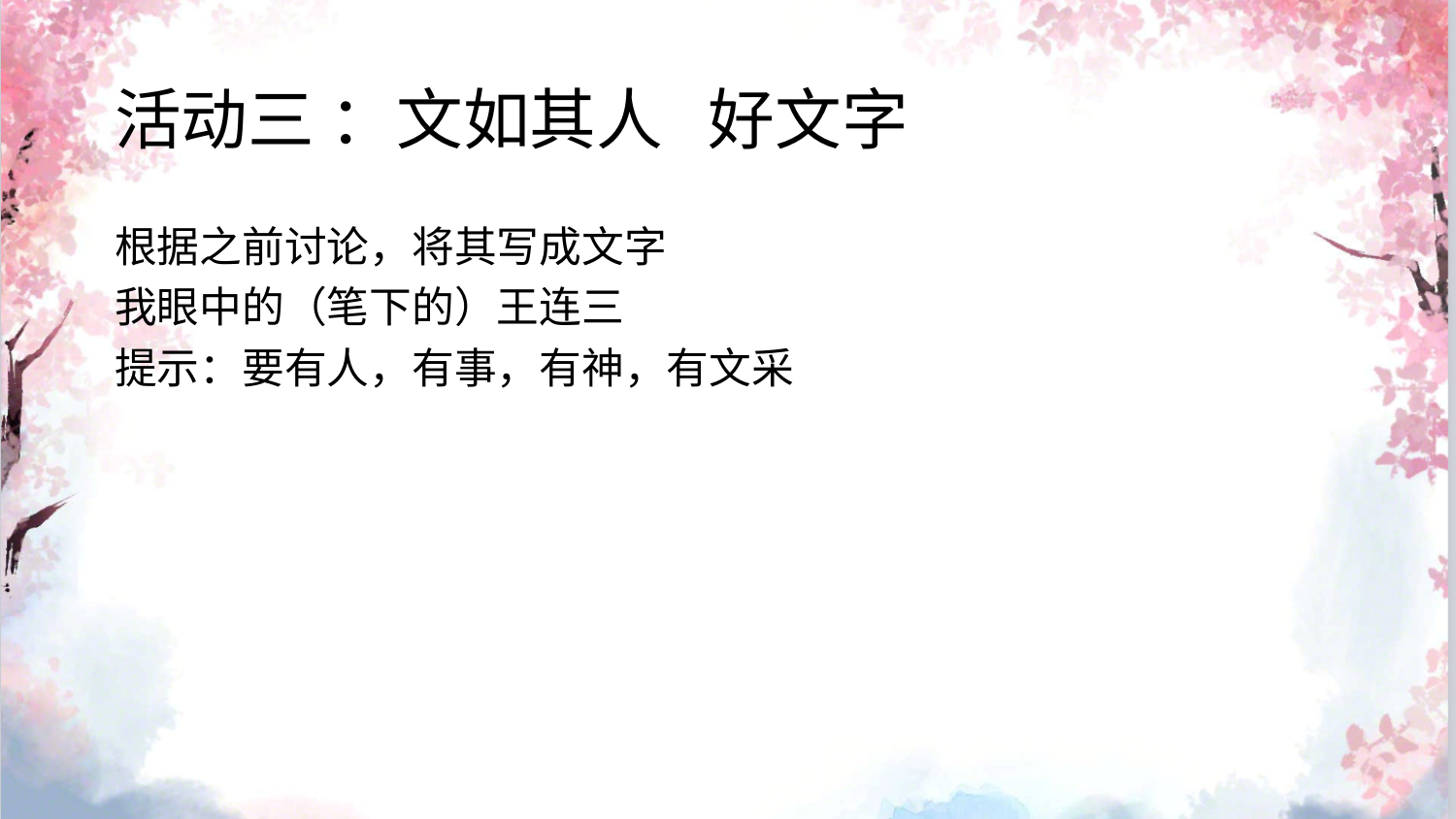

# 活动三 ：文如其人   好文字
根据之前讨论，将其写成文字
我眼中的（笔下的）王连三
提示：要有人，有事，有神，有文采